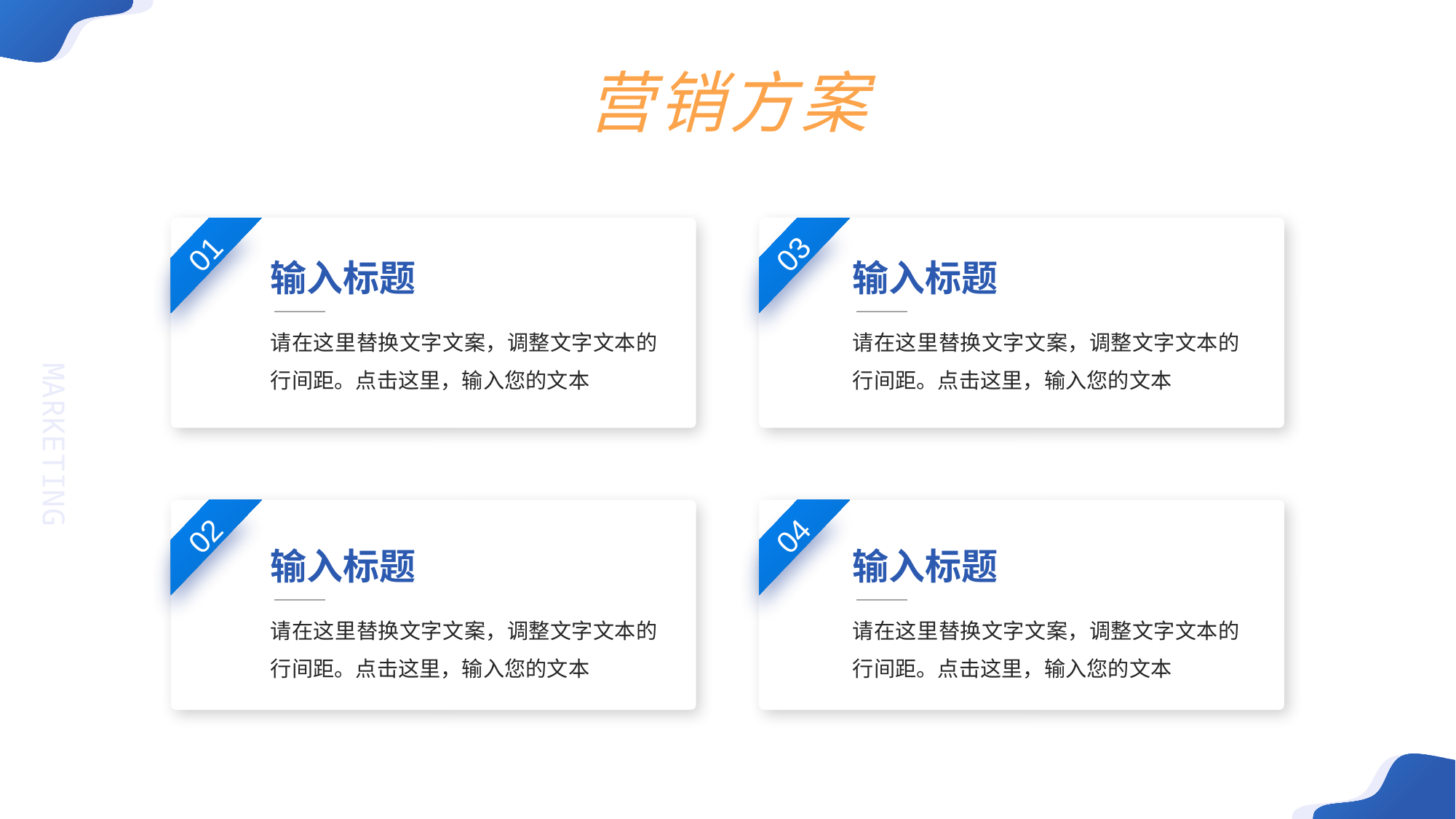

营销方案

01
输入标题
请在这里替换文字文案，调整文字文本的行间距。点击这里，输入您的文本

03
输入标题
请在这里替换文字文案，调整文字文本的行间距。点击这里，输入您的文本

02
输入标题
请在这里替换文字文案，调整文字文本的行间距。点击这里，输入您的文本

04
输入标题
请在这里替换文字文案，调整文字文本的行间距。点击这里，输入您的文本
MARKETING